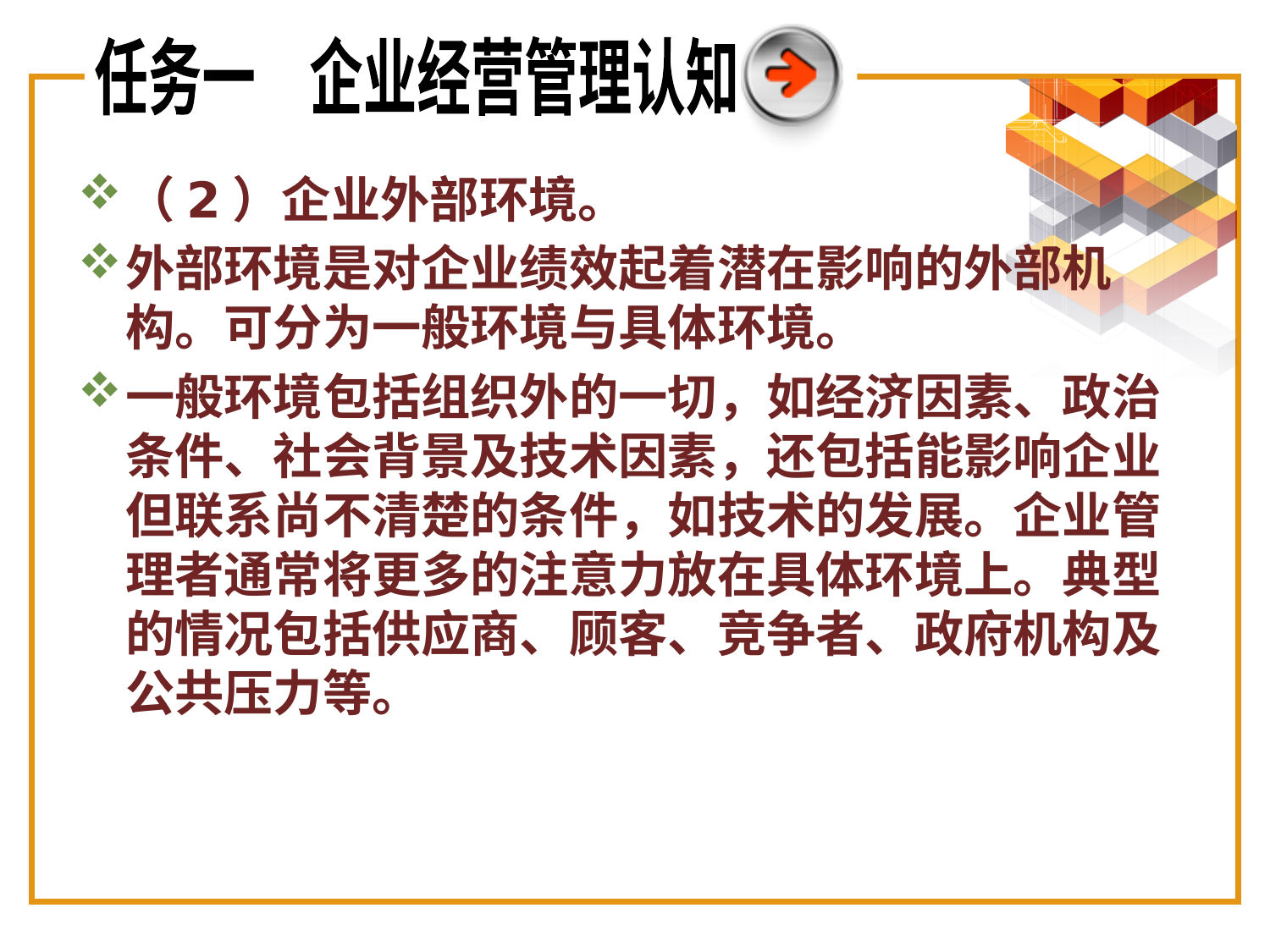

任务一　企业经营管理认知
（2）企业外部环境。
外部环境是对企业绩效起着潜在影响的外部机构。可分为一般环境与具体环境。
一般环境包括组织外的一切，如经济因素、政治条件、社会背景及技术因素，还包括能影响企业但联系尚不清楚的条件，如技术的发展。企业管理者通常将更多的注意力放在具体环境上。典型的情况包括供应商、顾客、竞争者、政府机构及公共压力等。